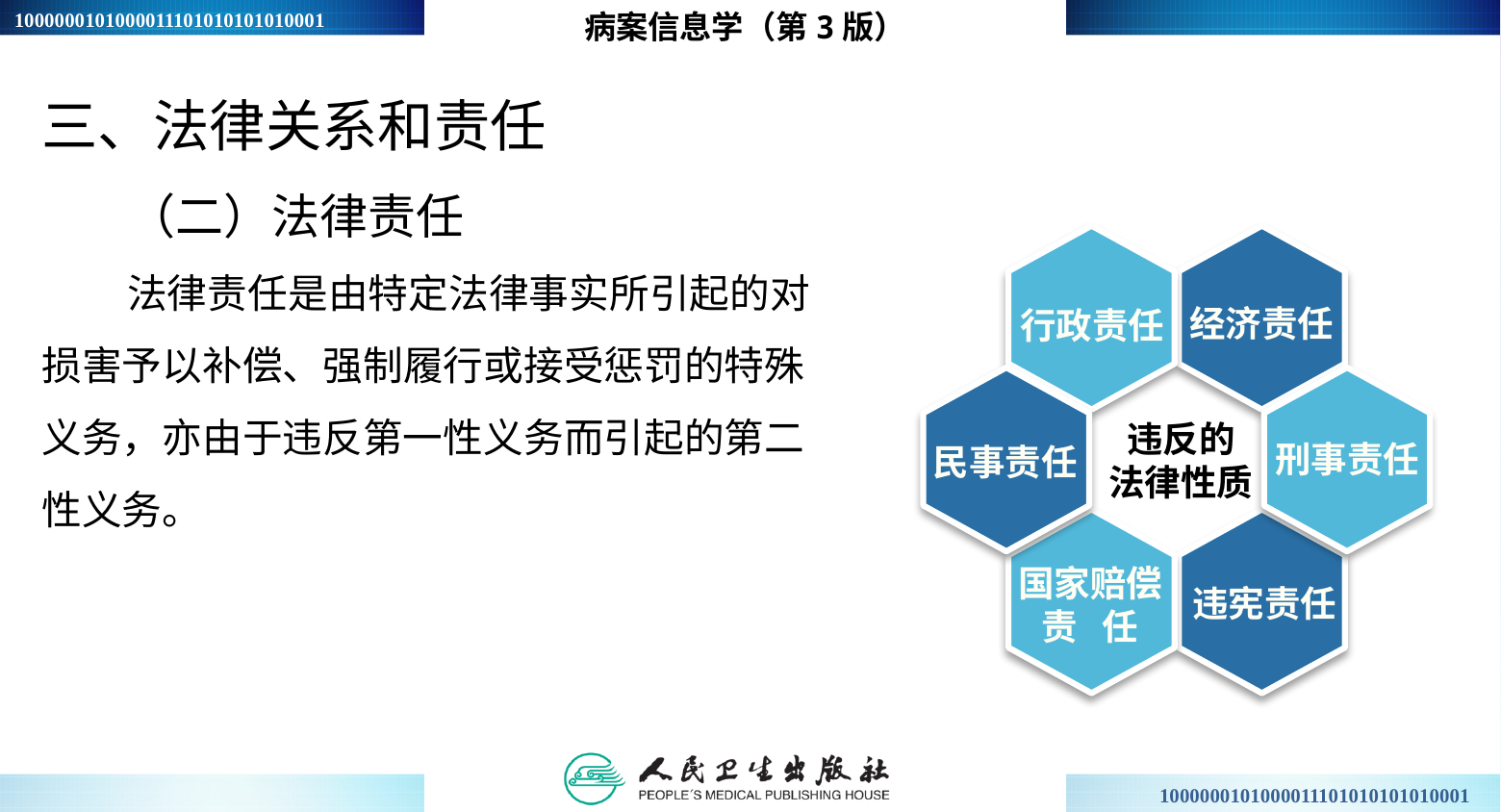

病案信息学（第3版）
三、法律关系和责任
（二）法律责任
法律责任是由特定法律事实所引起的对损害予以补偿、强制履行或接受惩罚的特殊义务，亦由于违反第一性义务而引起的第二性义务。

经济责任
行政责任

违反的
法律性质
刑事责任
民事责任

国家赔偿
责   任
违宪责任